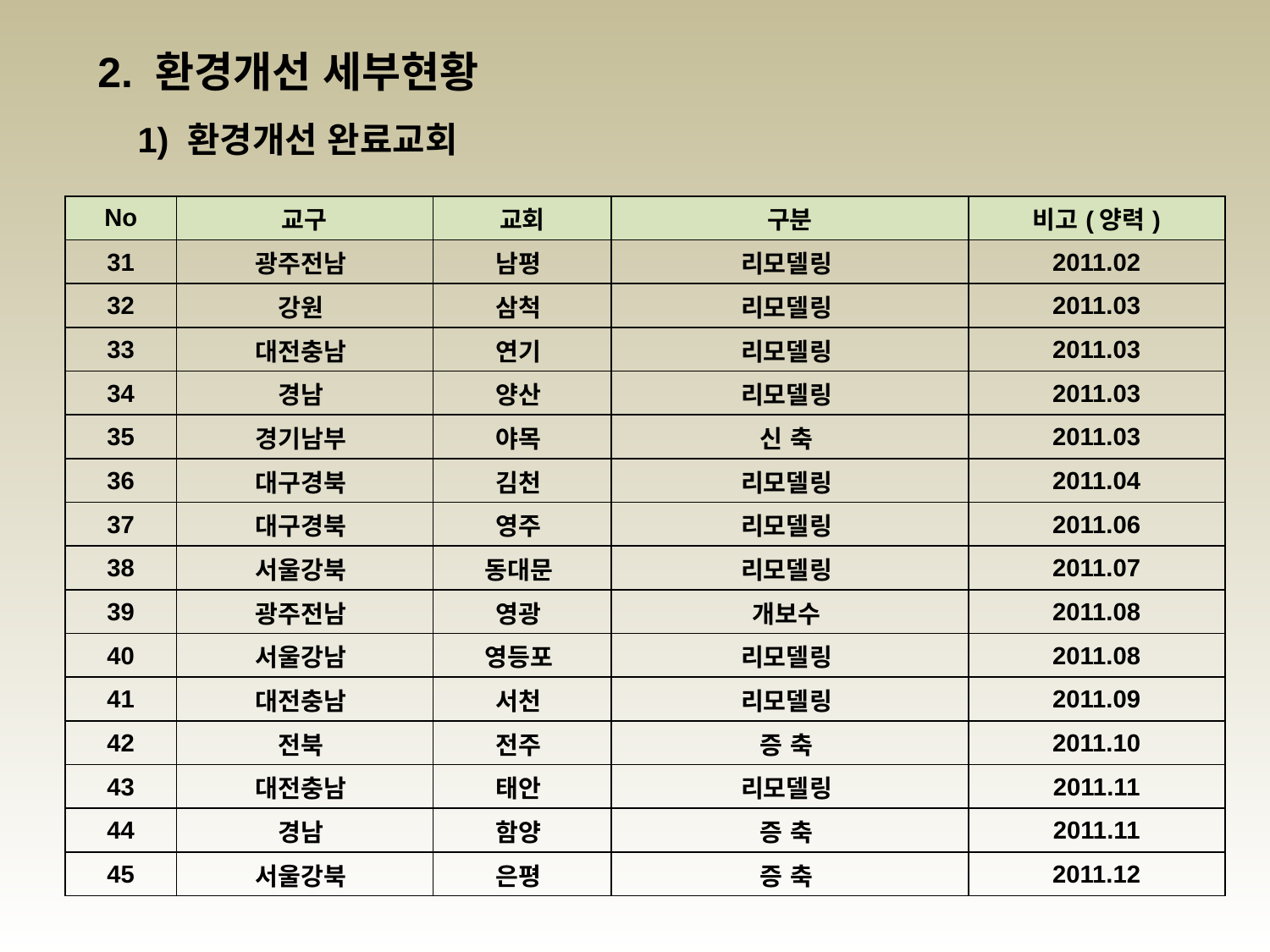

2. 환경개선 세부현황
1) 환경개선 완료교회
| No | 교구 | 교회 | 구분 | 비고(양력) |
| --- | --- | --- | --- | --- |
| 31 | 광주전남 | 남평 | 리모델링 | 2011.02 |
| 32 | 강원 | 삼척 | 리모델링 | 2011.03 |
| 33 | 대전충남 | 연기 | 리모델링 | 2011.03 |
| 34 | 경남 | 양산 | 리모델링 | 2011.03 |
| 35 | 경기남부 | 야목 | 신 축 | 2011.03 |
| 36 | 대구경북 | 김천 | 리모델링 | 2011.04 |
| 37 | 대구경북 | 영주 | 리모델링 | 2011.06 |
| 38 | 서울강북 | 동대문 | 리모델링 | 2011.07 |
| 39 | 광주전남 | 영광 | 개보수 | 2011.08 |
| 40 | 서울강남 | 영등포 | 리모델링 | 2011.08 |
| 41 | 대전충남 | 서천 | 리모델링 | 2011.09 |
| 42 | 전북 | 전주 | 증 축 | 2011.10 |
| 43 | 대전충남 | 태안 | 리모델링 | 2011.11 |
| 44 | 경남 | 함양 | 증 축 | 2011.11 |
| 45 | 서울강북 | 은평 | 증 축 | 2011.12 |